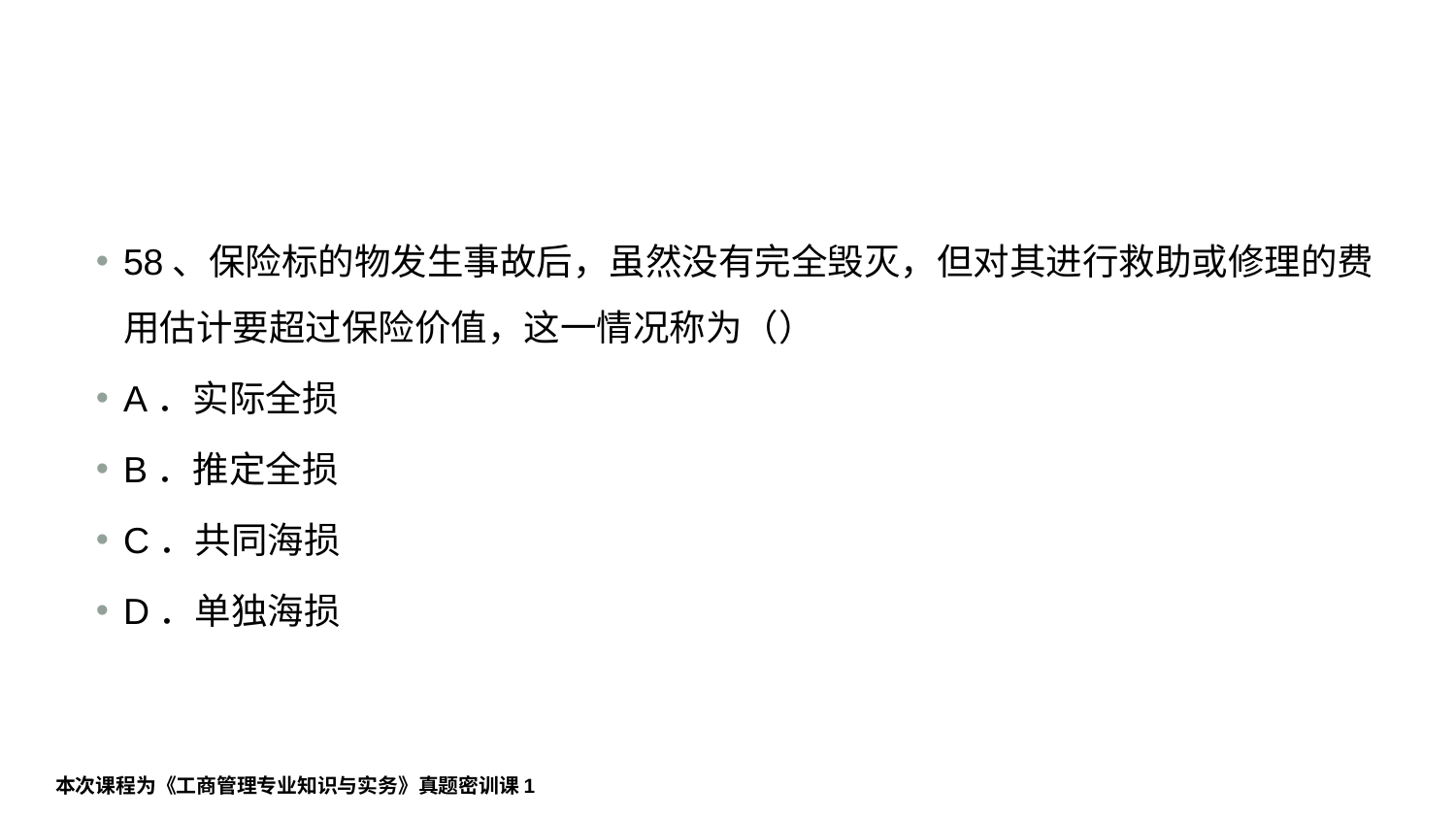

58、保险标的物发生事故后，虽然没有完全毁灭，但对其进行救助或修理的费用估计要超过保险价值，这一情况称为（）
A．实际全损
B．推定全损
C．共同海损
D．单独海损